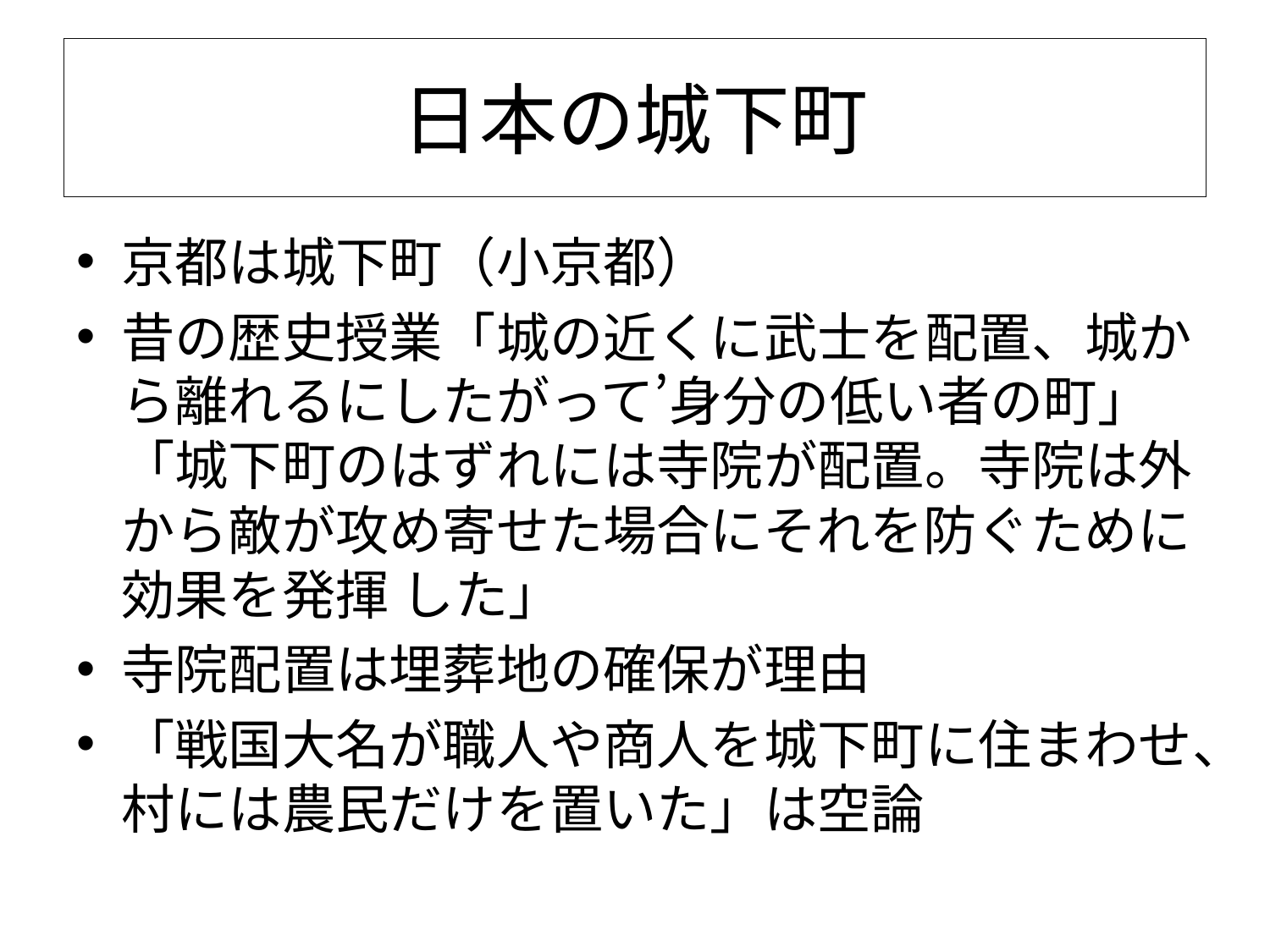

# 日本の城下町
京都は城下町（小京都）
昔の歴史授業「城の近くに武士を配置、城から離れるにしたがって’身分の低い者の町」「城下町のはずれには寺院が配置。寺院は外から敵が攻め寄せた場合にそれを防ぐために効果を発揮 した」
寺院配置は埋葬地の確保が理由
「戦国大名が職人や商人を城下町に住まわせ、村には農民だけを置いた」は空論